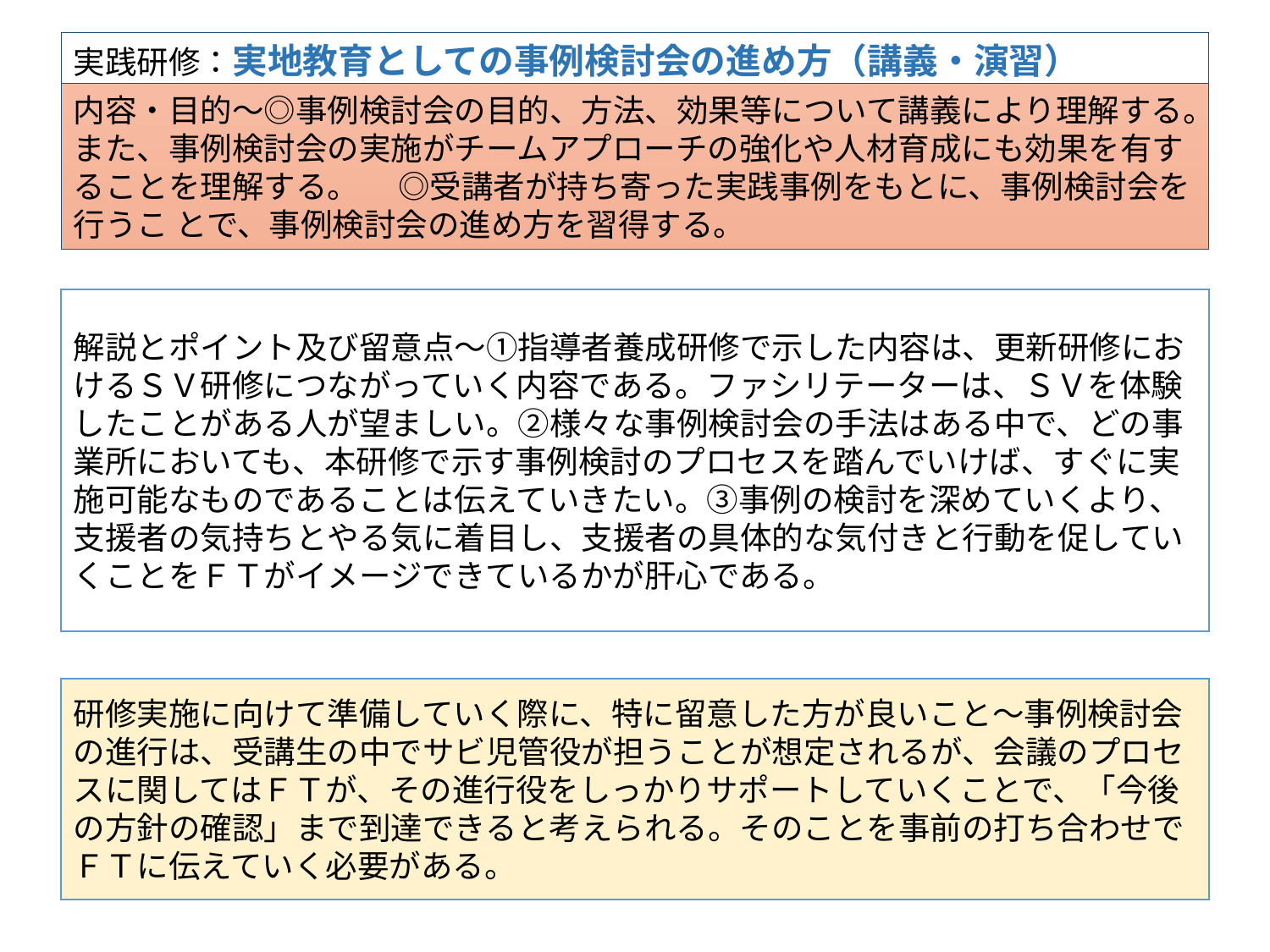

実践研修：実地教育としての事例検討会の進め方（講義・演習）
内容・目的～◎事例検討会の目的、方法、効果等について講義により理解する。また、事例検討会の実施がチームアプローチの強化や人材育成にも効果を有することを理解する。 　◎受講者が持ち寄った実践事例をもとに、事例検討会を行うこ とで、事例検討会の進め方を習得する。
解説とポイント及び留意点～①指導者養成研修で示した内容は、更新研修におけるＳＶ研修につながっていく内容である。ファシリテーターは、ＳＶを体験したことがある人が望ましい。②様々な事例検討会の手法はある中で、どの事業所においても、本研修で示す事例検討のプロセスを踏んでいけば、すぐに実施可能なものであることは伝えていきたい。③事例の検討を深めていくより、支援者の気持ちとやる気に着目し、支援者の具体的な気付きと行動を促していくことをＦＴがイメージできているかが肝心である。
研修実施に向けて準備していく際に、特に留意した方が良いこと～事例検討会の進行は、受講生の中でサビ児管役が担うことが想定されるが、会議のプロセスに関してはＦＴが、その進行役をしっかりサポートしていくことで、「今後の方針の確認」まで到達できると考えられる。そのことを事前の打ち合わせでＦＴに伝えていく必要がある。